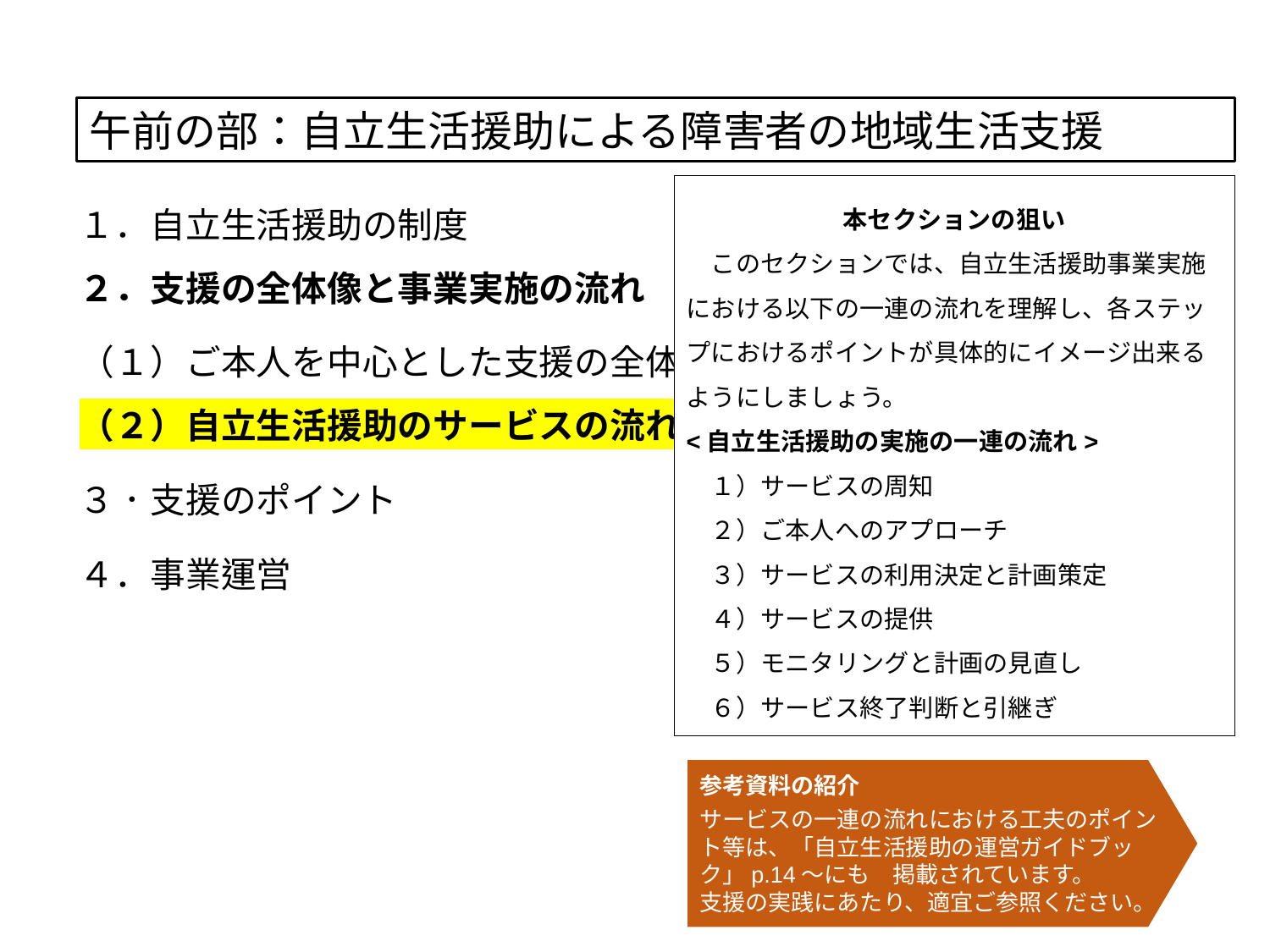

午前の部：自立生活援助による障害者の地域生活支援
１．自立生活援助の制度
２．支援の全体像と事業実施の流れ
（１）ご本人を中心とした支援の全体像
（２）自立生活援助のサービスの流れ
３．支援のポイント
４．事業運営
本セクションの狙い
　このセクションでは、自立生活援助事業実施における以下の一連の流れを理解し、各ステップにおけるポイントが具体的にイメージ出来るようにしましょう。
<自立生活援助の実施の一連の流れ>
　１）サービスの周知
　２）ご本人へのアプローチ
　３）サービスの利用決定と計画策定
　４）サービスの提供
　５）モニタリングと計画の見直し
　６）サービス終了判断と引継ぎ
参考資料の紹介

サービスの一連の流れにおける工夫のポイント等は、「自立生活援助の運営ガイドブック」p.14～にも　掲載されています。
支援の実践にあたり、適宜ご参照ください。